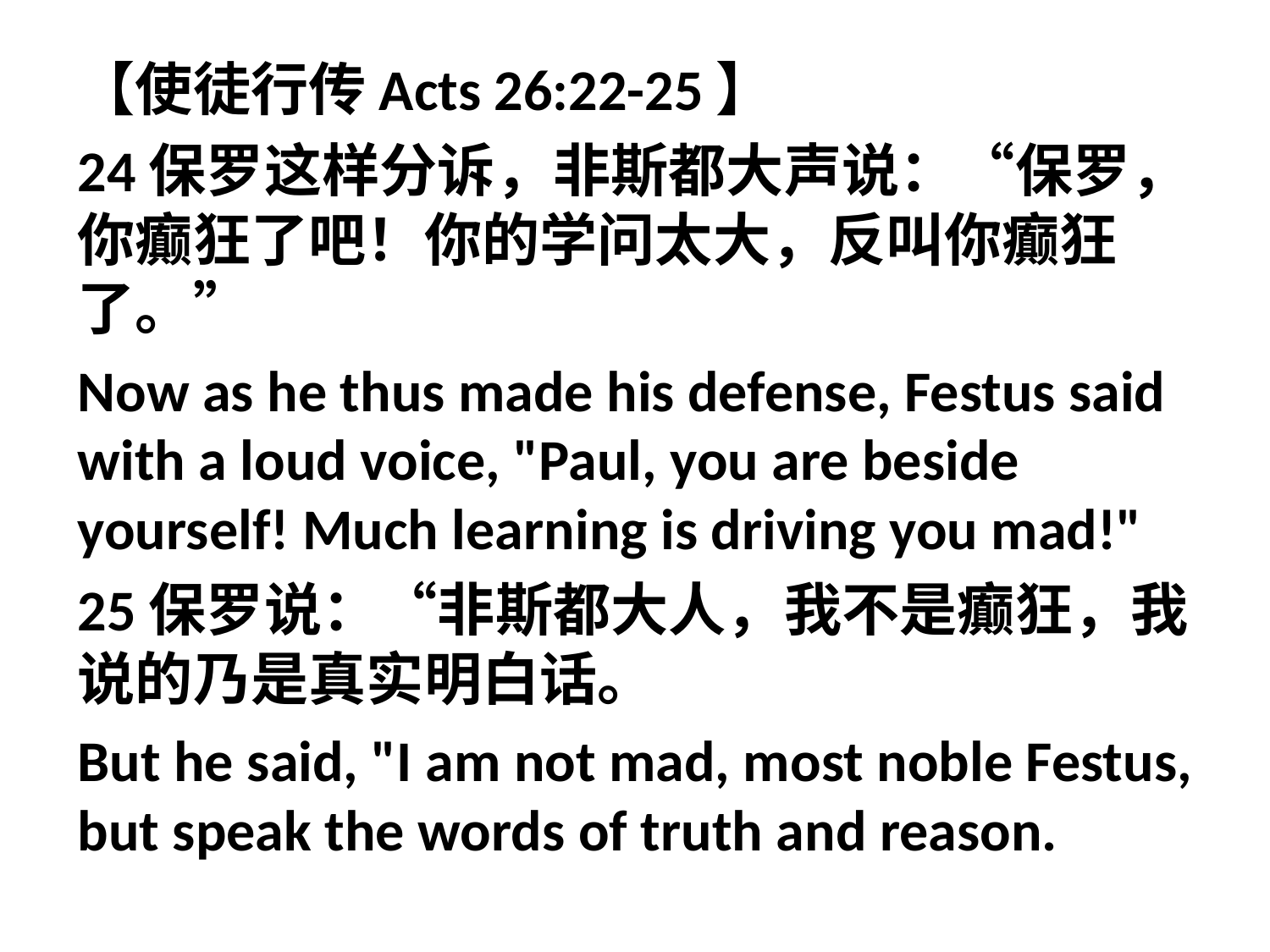

【使徒行传Acts 26:22-25】
24保罗这样分诉，非斯都大声说：“保罗，你癫狂了吧！你的学问太大，反叫你癫狂了。”
Now as he thus made his defense, Festus said with a loud voice, "Paul, you are beside yourself! Much learning is driving you mad!"
25保罗说：“非斯都大人，我不是癫狂，我说的乃是真实明白话。
But he said, "I am not mad, most noble Festus, but speak the words of truth and reason.